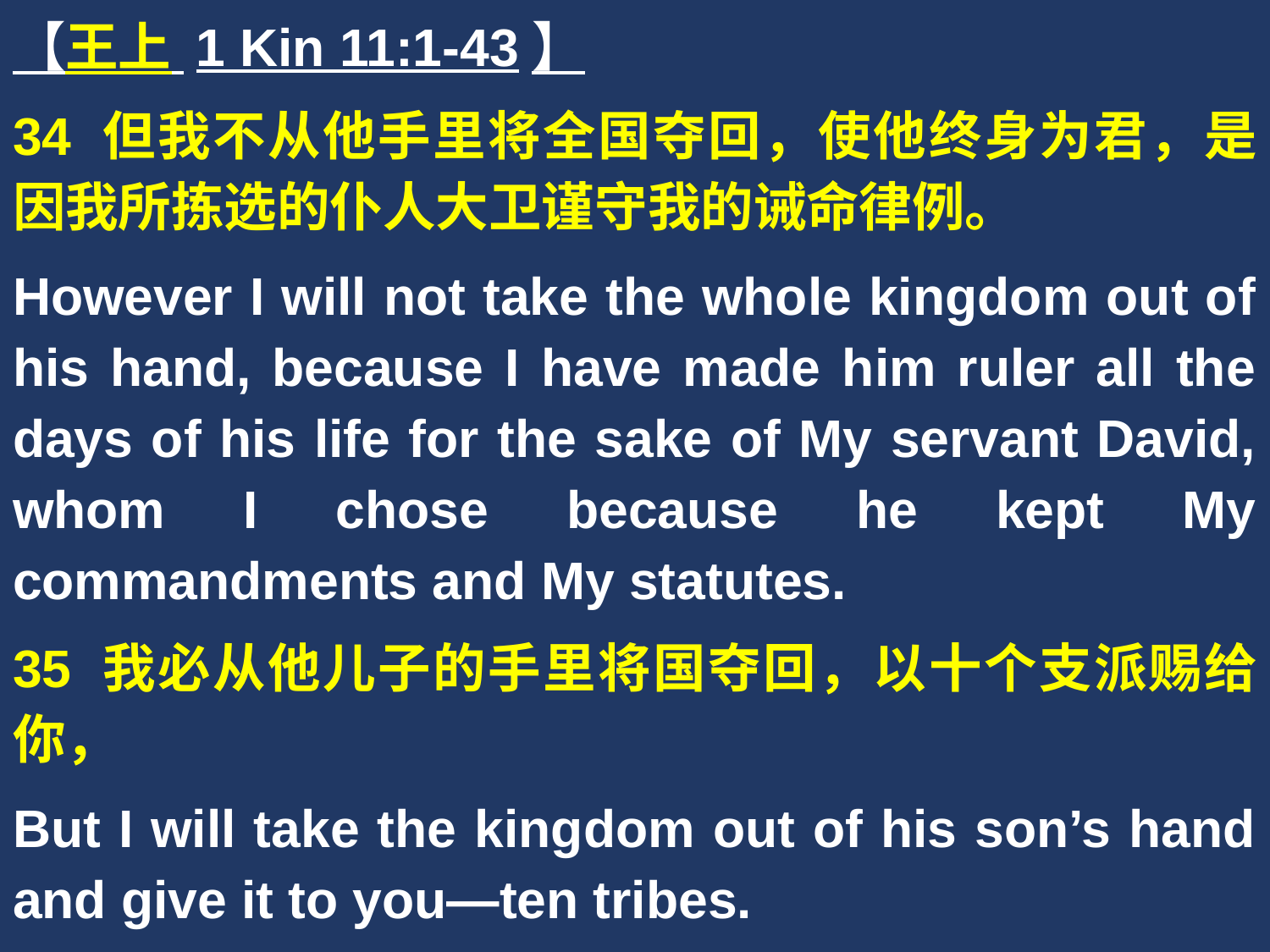

【王上 1 Kin 11:1-43】
34 但我不从他手里将全国夺回，使他终身为君，是因我所拣选的仆人大卫谨守我的诫命律例。
However I will not take the whole kingdom out of his hand, because I have made him ruler all the days of his life for the sake of My servant David, whom I chose because he kept My commandments and My statutes.
35 我必从他儿子的手里将国夺回，以十个支派赐给你，
But I will take the kingdom out of his son’s hand and give it to you—ten tribes.